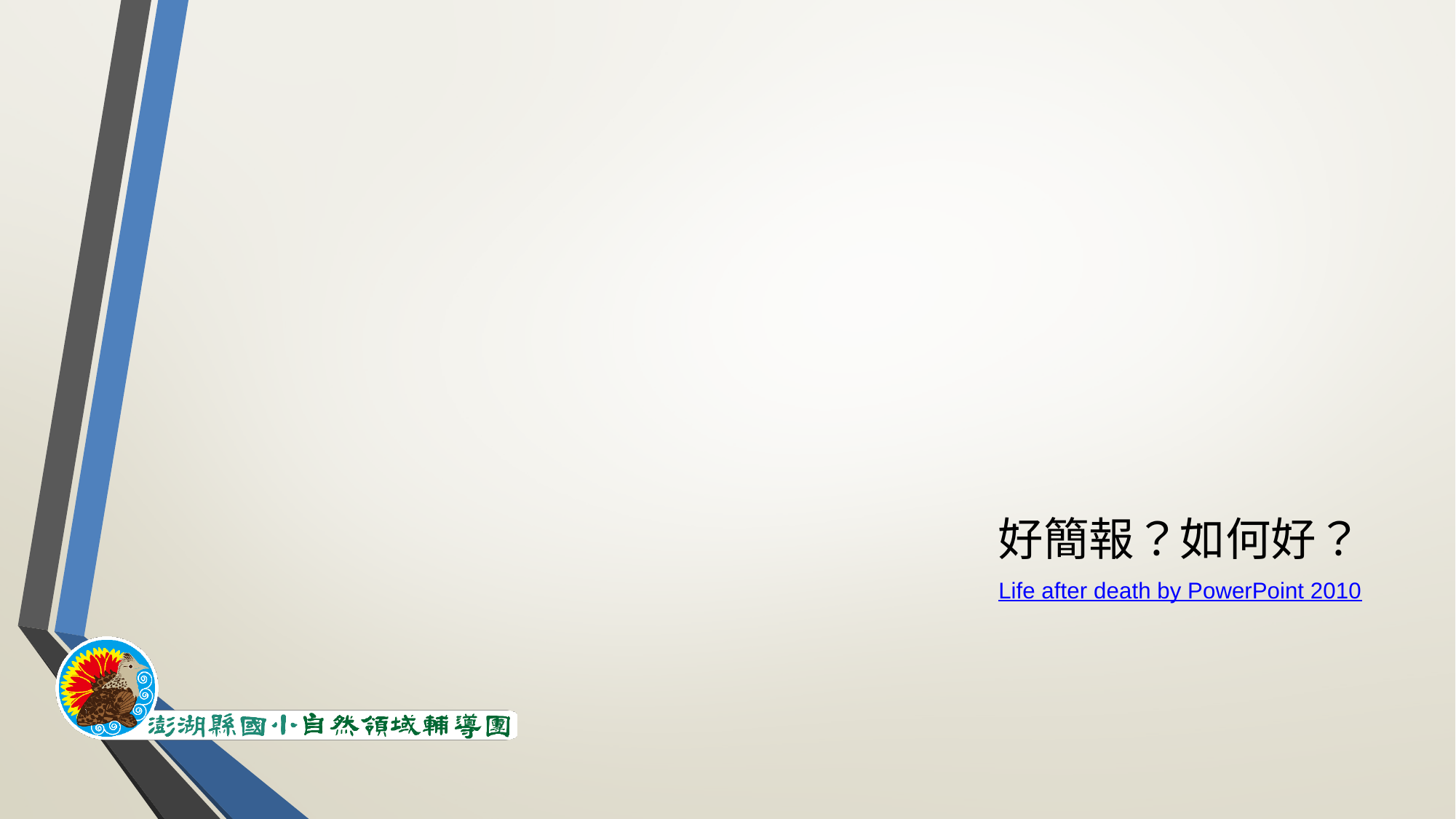

# 好簡報？如何好？
Life after death by PowerPoint 2010